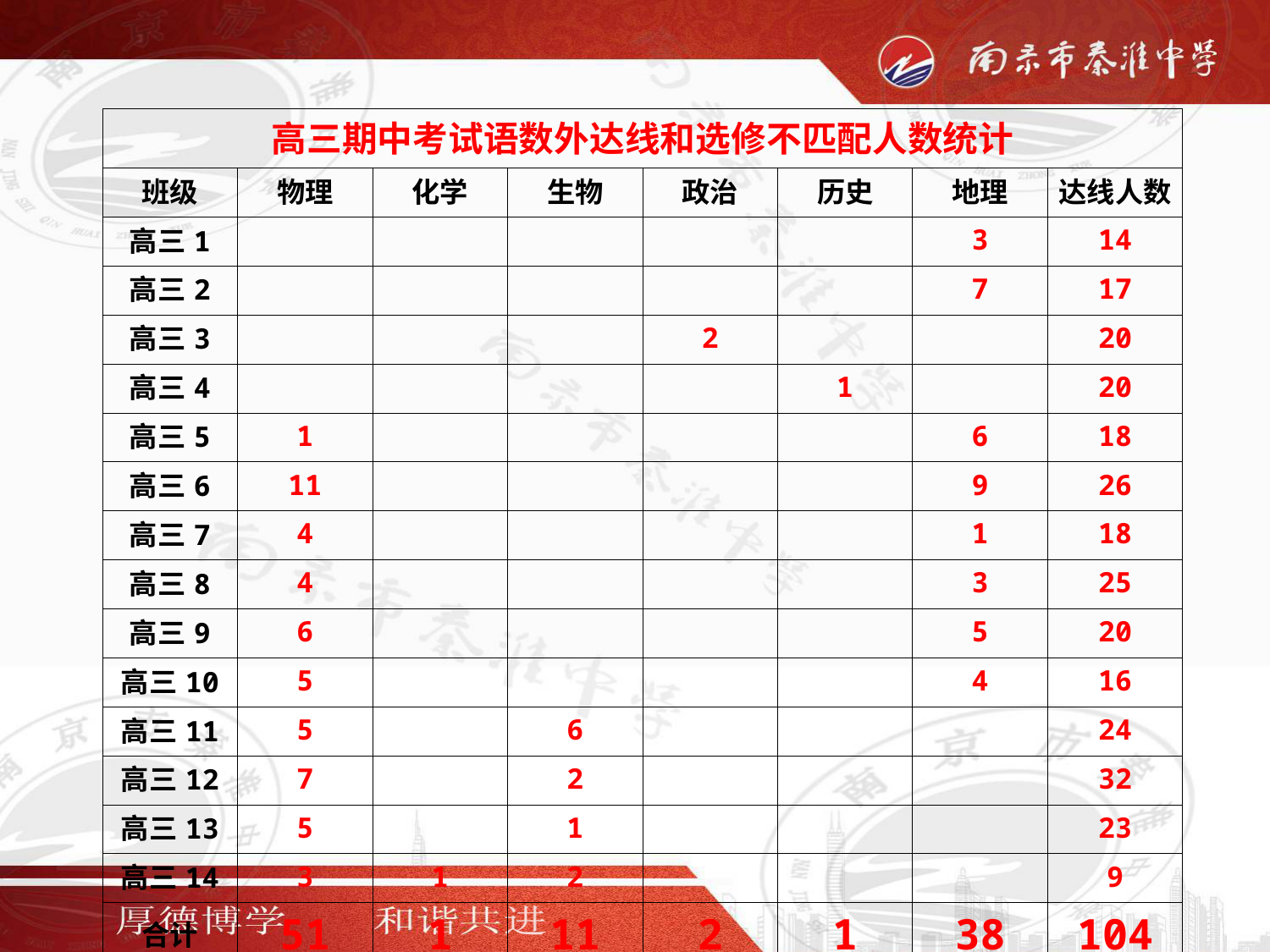

| 高三期中考试语数外达线和选修不匹配人数统计 |  |  |  |  |  |  |  |
| --- | --- | --- | --- | --- | --- | --- | --- |
| 班级 | 物理 | 化学 | 生物 | 政治 | 历史 | 地理 | 达线人数 |
| 高三1 |  |  |  |  |  | 3 | 14 |
| 高三2 |  |  |  |  |  | 7 | 17 |
| 高三3 |  |  |  | 2 |  |  | 20 |
| 高三4 |  |  |  |  | 1 |  | 20 |
| 高三5 | 1 |  |  |  |  | 6 | 18 |
| 高三6 | 11 |  |  |  |  | 9 | 26 |
| 高三7 | 4 |  |  |  |  | 1 | 18 |
| 高三8 | 4 |  |  |  |  | 3 | 25 |
| 高三9 | 6 |  |  |  |  | 5 | 20 |
| 高三10 | 5 |  |  |  |  | 4 | 16 |
| 高三11 | 5 |  | 6 |  |  |  | 24 |
| 高三12 | 7 |  | 2 |  |  |  | 32 |
| 高三13 | 5 |  | 1 |  |  |  | 23 |
| 高三14 | 3 | 1 | 2 |  |  |  | 9 |
| 合计 | 51 | 1 | 11 | 2 | 1 | 38 | 104 |